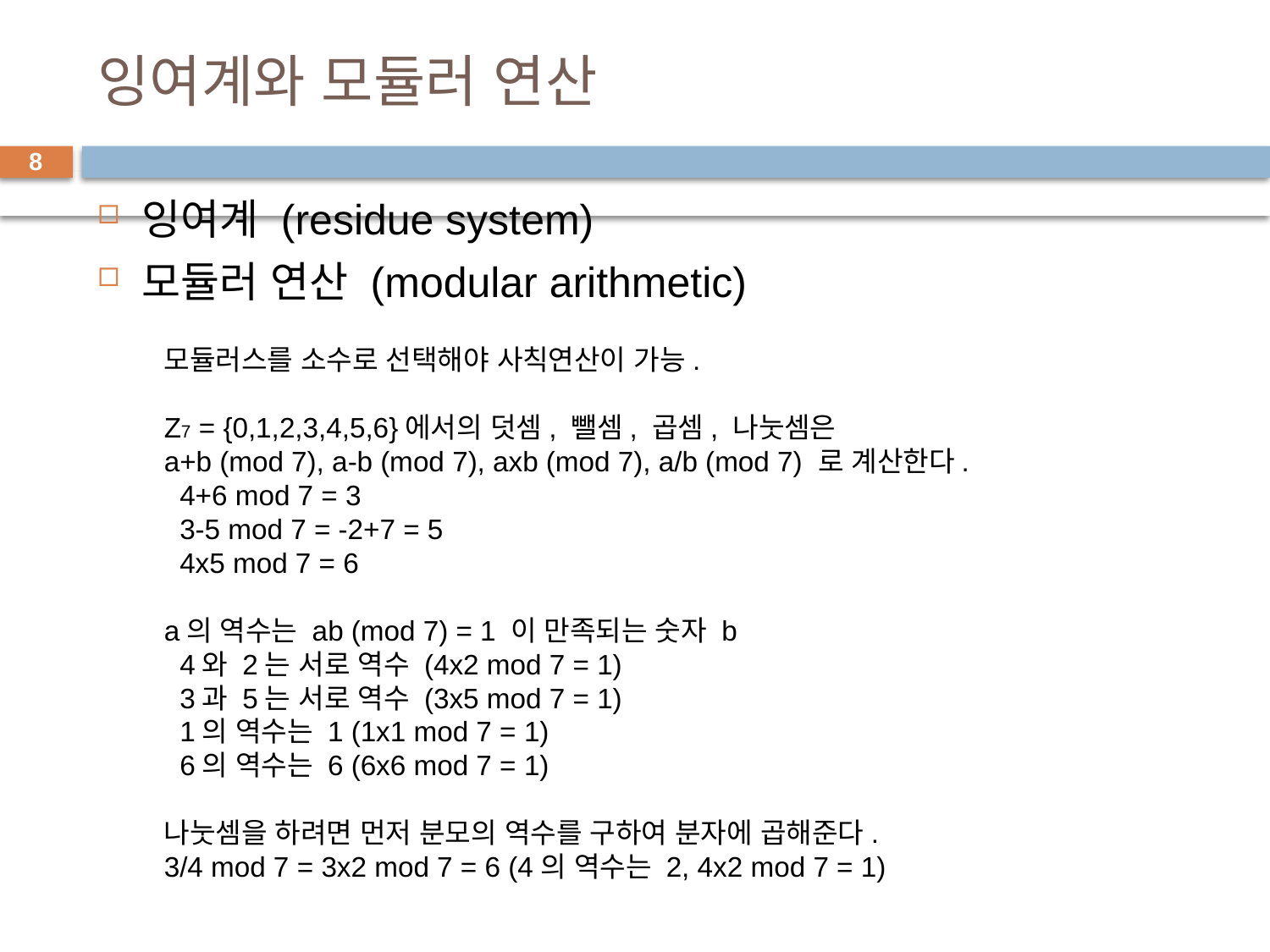

# 잉여계와 모듈러 연산
8
잉여계 (residue system)
모듈러 연산 (modular arithmetic)
모듈러스를 소수로 선택해야 사칙연산이 가능.

Z7 = {0,1,2,3,4,5,6}에서의 덧셈, 뺄셈, 곱셈, 나눗셈은
a+b (mod 7), a-b (mod 7), axb (mod 7), a/b (mod 7) 로 계산한다.
  4+6 mod 7 = 3
  3-5 mod 7 = -2+7 = 5
  4x5 mod 7 = 6

a의 역수는 ab (mod 7) = 1 이 만족되는 숫자 b
  4와 2는 서로 역수 (4x2 mod 7 = 1)
  3과 5는 서로 역수 (3x5 mod 7 = 1)
  1의 역수는 1 (1x1 mod 7 = 1)
  6의 역수는 6 (6x6 mod 7 = 1)

나눗셈을 하려면 먼저 분모의 역수를 구하여 분자에 곱해준다.
3/4 mod 7 = 3x2 mod 7 = 6 (4의 역수는 2, 4x2 mod 7 = 1)